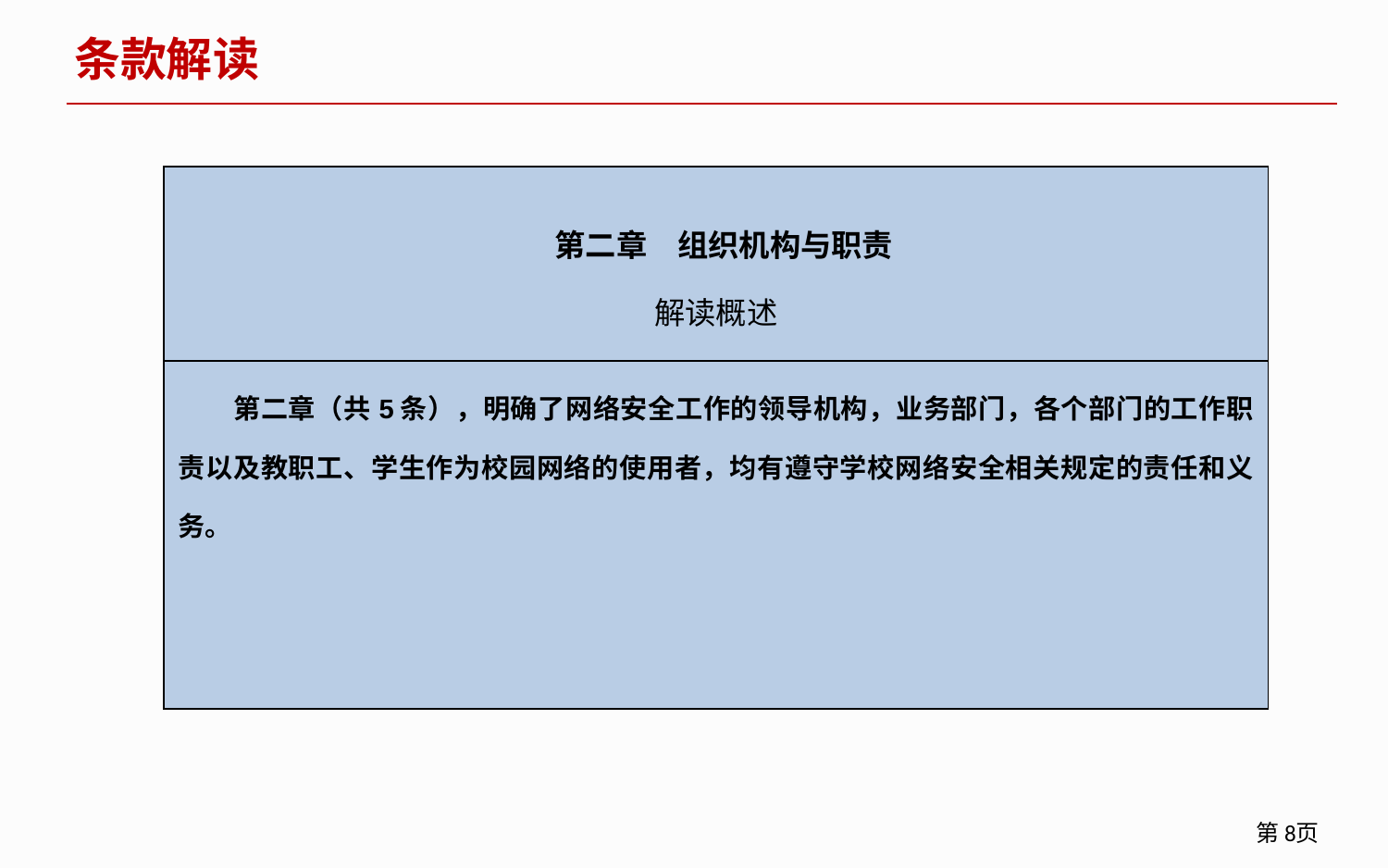

条款解读
| 第二章　组织机构与职责 解读概述 |
| --- |
| 第二章（共5条），明确了网络安全工作的领导机构，业务部门，各个部门的工作职责以及教职工、学生作为校园网络的使用者，均有遵守学校网络安全相关规定的责任和义务。 |